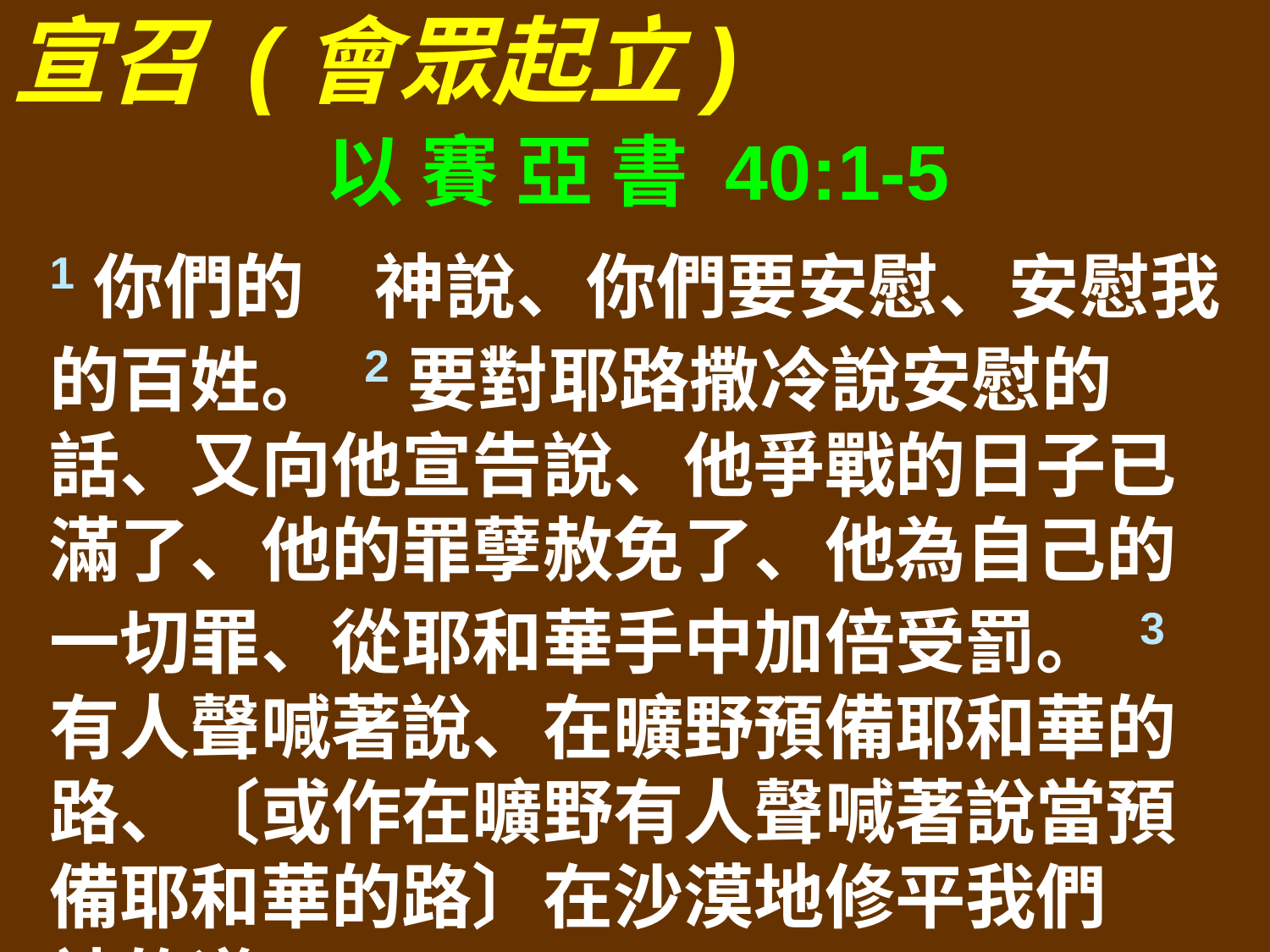

宣召 (會眾起立)
以 賽 亞 書 40:1-5
1你們的　神說、你們要安慰、安慰我的百姓。 2要對耶路撒冷說安慰的話、又向他宣告說、他爭戰的日子已滿了、他的罪孽赦免了、他為自己的一切罪、從耶和華手中加倍受罰。 3有人聲喊著說、在曠野預備耶和華的路、〔或作在曠野有人聲喊著說當預備耶和華的路〕在沙漠地修平我們　神的道。